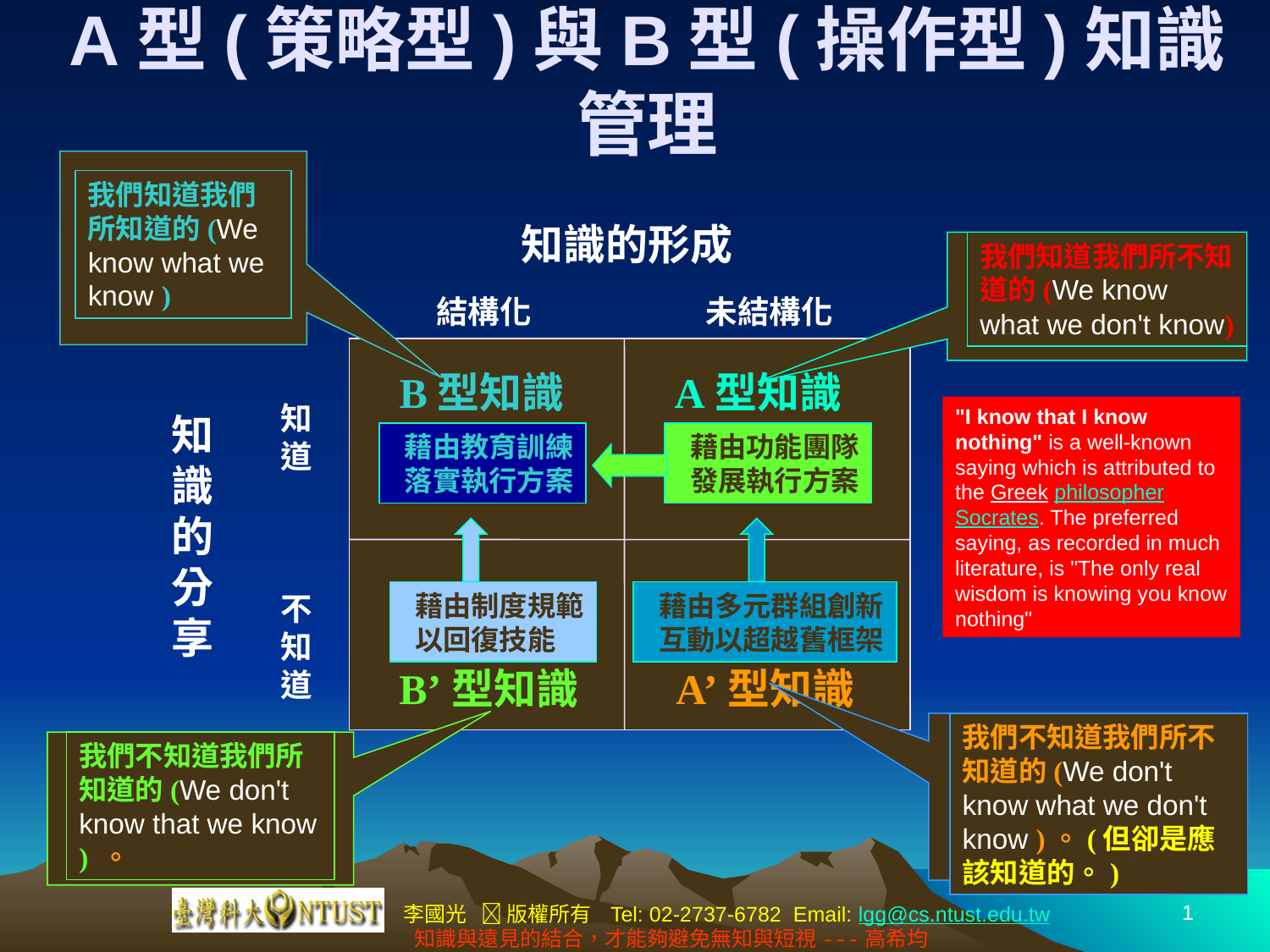

# A型(策略型)與B型(操作型)知識管理

我們知道我們所知道的(We know what we know )

知識的形成

我們知道我們所不知道的(We know what we don't know)
結構化
未結構化

知
道

不
知
道
B型知識
A型知識
"I know that I know nothing" is a well-known saying which is attributed to the Greek philosopher Socrates. The preferred saying, as recorded in much literature, is "The only real wisdom is knowing you know nothing"
知
識
的
分
享
 藉由教育訓練
 落實執行方案
 藉由功能團隊
 發展執行方案

 藉由制度規範
 以回復技能

 藉由多元群組創新
 互動以超越舊框架

B’型知識
A’型知識

我們不知道我們所不知道的(We don't know what we don't know )。(但卻是應該知道的。)

我們不知道我們所知道的(We don't know that we know ) 。
1